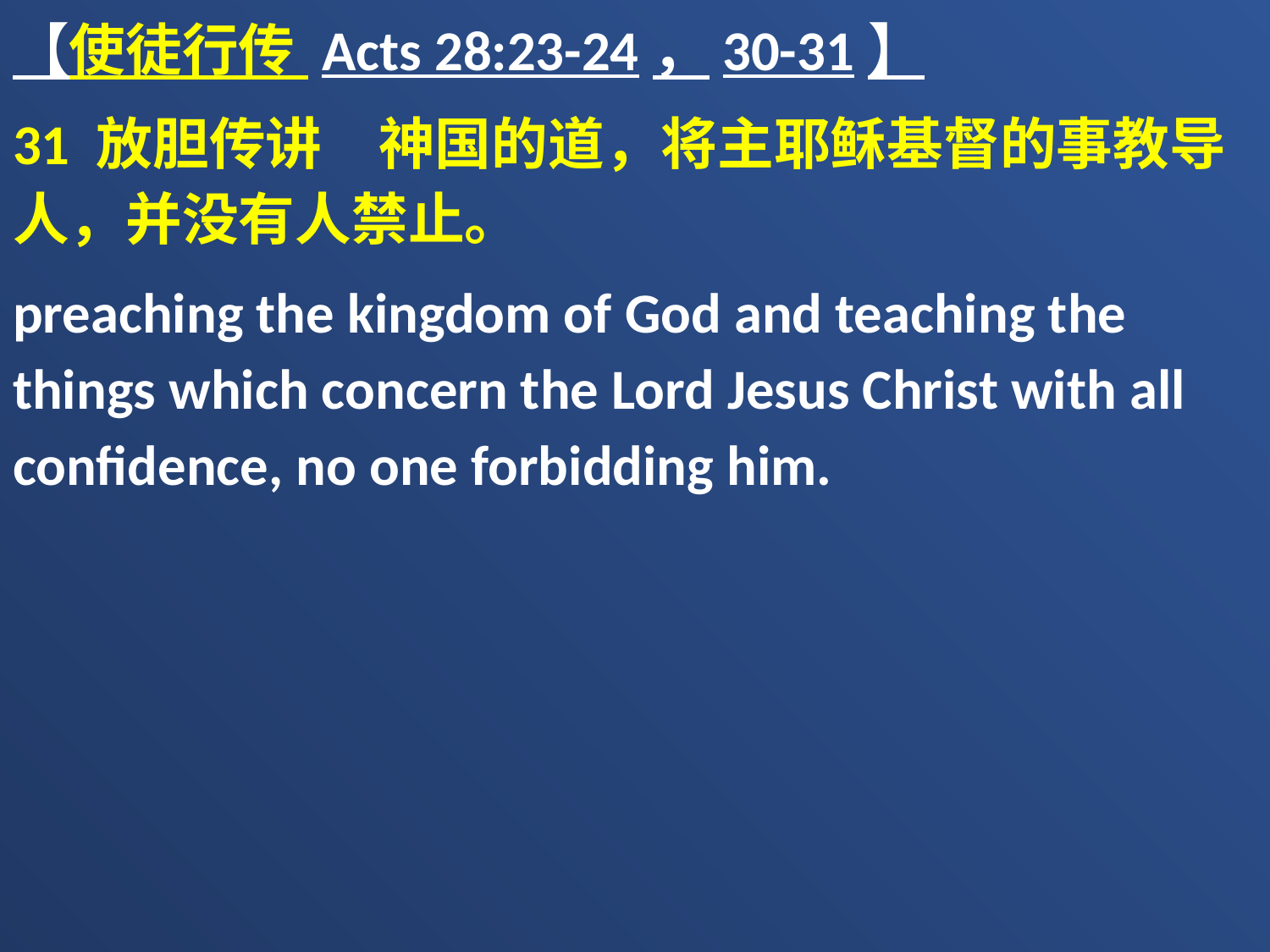

【使徒行传 Acts 28:23-24，30-31】
31 放胆传讲　神国的道，将主耶稣基督的事教导人，并没有人禁止。
preaching the kingdom of God and teaching the things which concern the Lord Jesus Christ with all confidence, no one forbidding him.